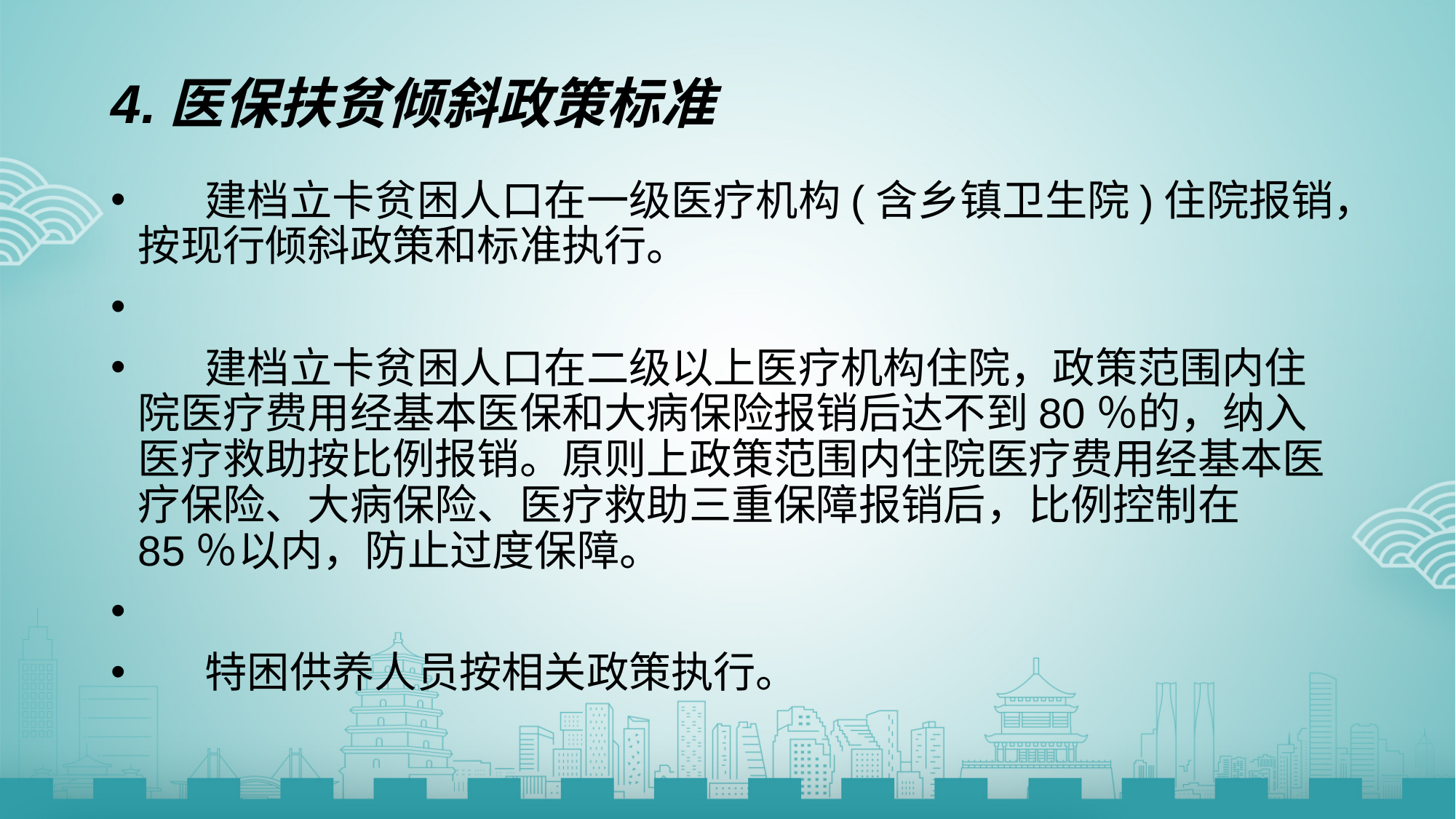

# 4.医保扶贫倾斜政策标准
      建档立卡贫困人口在一级医疗机构(含乡镇卫生院)住院报销，按现行倾斜政策和标准执行。

      建档立卡贫困人口在二级以上医疗机构住院，政策范围内住院医疗费用经基本医保和大病保险报销后达不到80％的，纳入医疗救助按比例报销。原则上政策范围内住院医疗费用经基本医疗保险、大病保险、医疗救助三重保障报销后，比例控制在85％以内，防止过度保障。

      特困供养人员按相关政策执行。